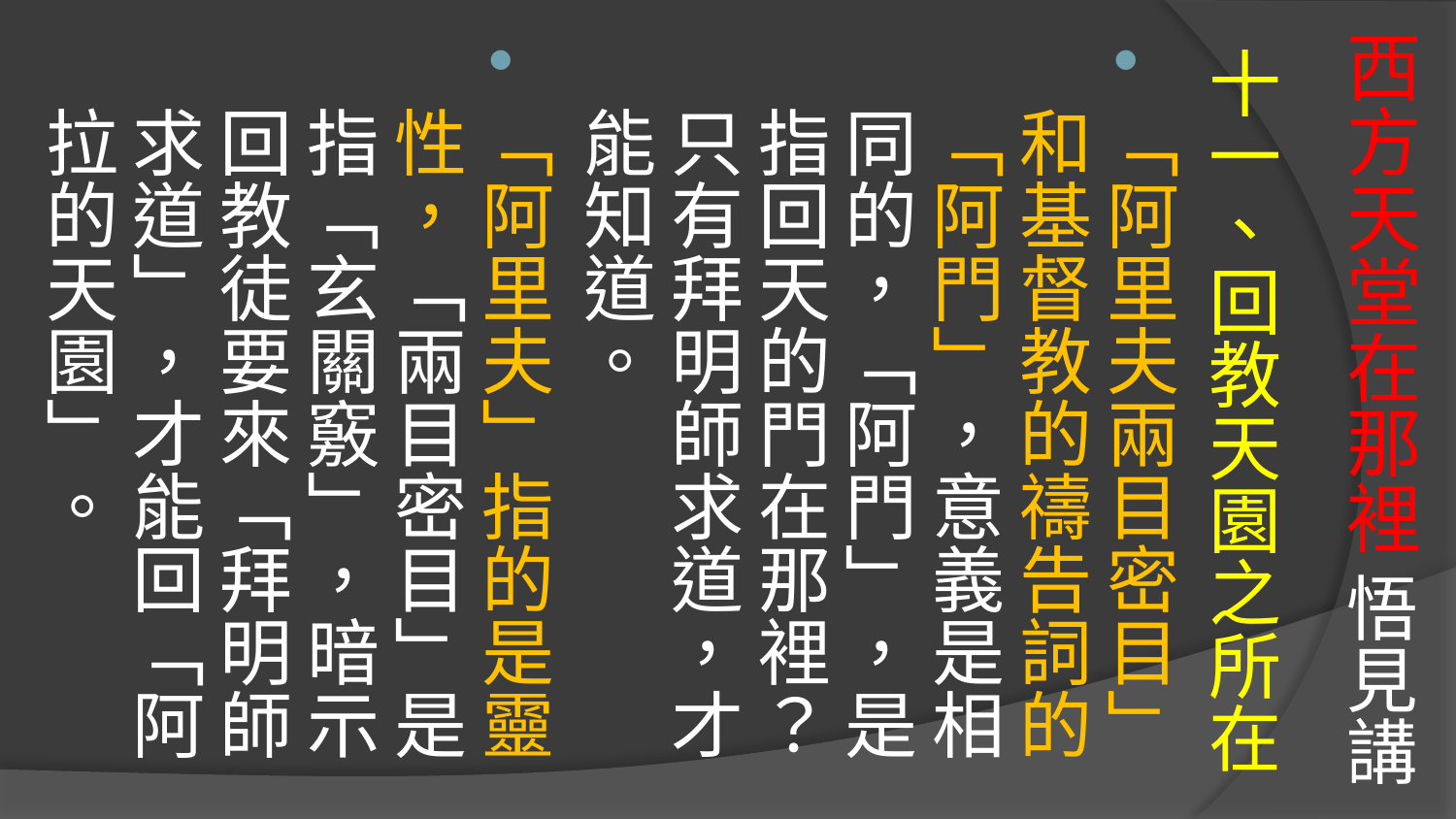

# 西方天堂在那裡 悟見講
十一、回教天園之所在
「阿里夫兩目密目」和基督教的禱告詞的「阿門」，意義是相同的，「阿門」，是指回天的門在那裡？只有拜明師求道，才能知道。
「阿里夫」指的是靈性，「兩目密目」是指「玄關竅」，暗示回教徒要來「拜明師求道」，才能回「阿拉的天園」。